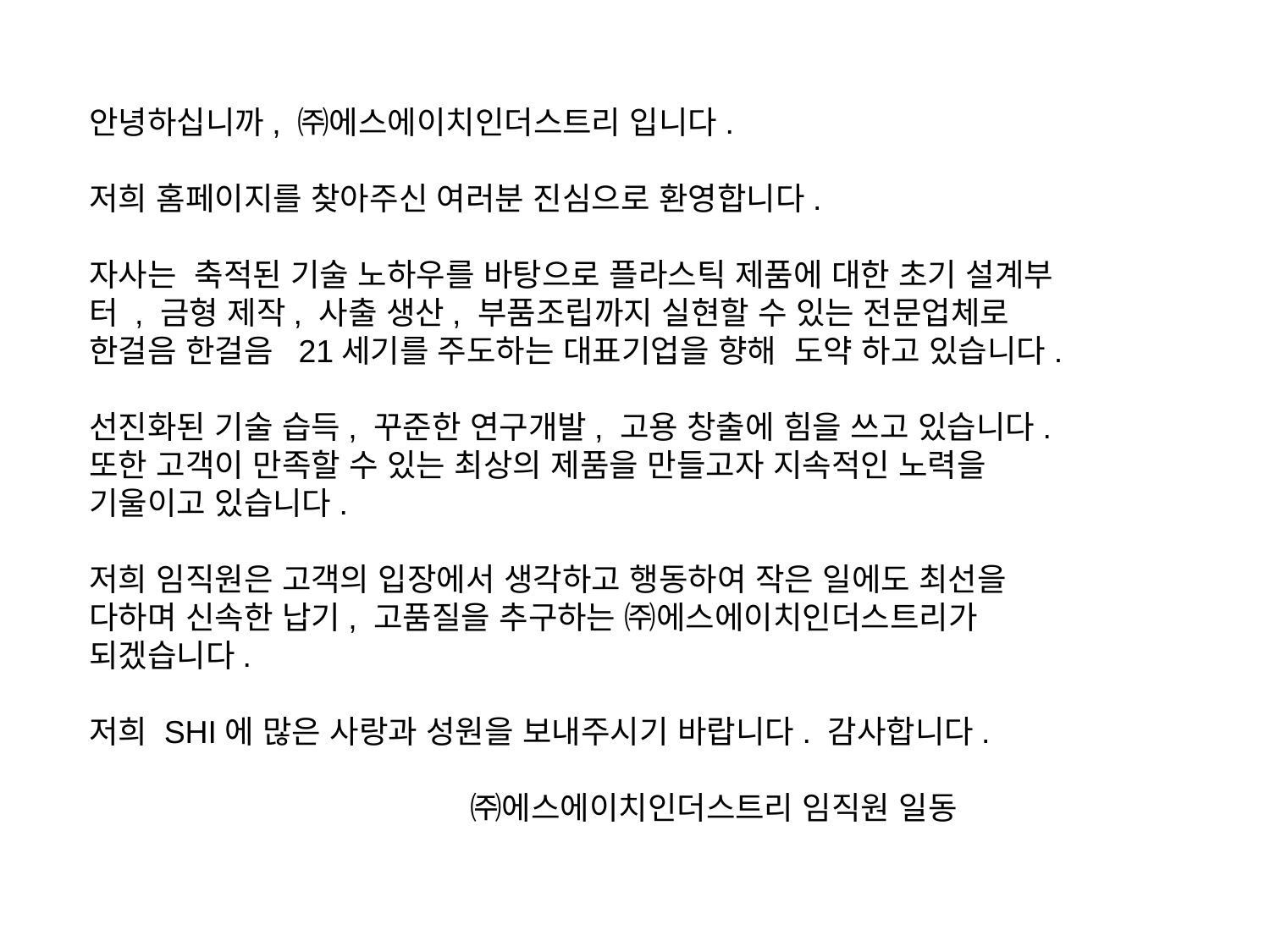

안녕하십니까, ㈜에스에이치인더스트리 입니다.

저희 홈페이지를 찾아주신 여러분 진심으로 환영합니다.

자사는  축적된 기술 노하우를 바탕으로 플라스틱 제품에 대한 초기 설계부터 , 금형 제작, 사출 생산, 부품조립까지 실현할 수 있는 전문업체로 한걸음 한걸음  21세기를 주도하는 대표기업을 향해  도약 하고 있습니다.

선진화된 기술 습득, 꾸준한 연구개발, 고용 창출에 힘을 쓰고 있습니다. 또한 고객이 만족할 수 있는 최상의 제품을 만들고자 지속적인 노력을 기울이고 있습니다.

저희 임직원은 고객의 입장에서 생각하고 행동하여 작은 일에도 최선을 다하며 신속한 납기, 고품질을 추구하는 ㈜에스에이치인더스트리가 되겠습니다.

저희 SHI에 많은 사랑과 성원을 보내주시기 바랍니다. 감사합니다.

                                          ㈜에스에이치인더스트리 임직원 일동